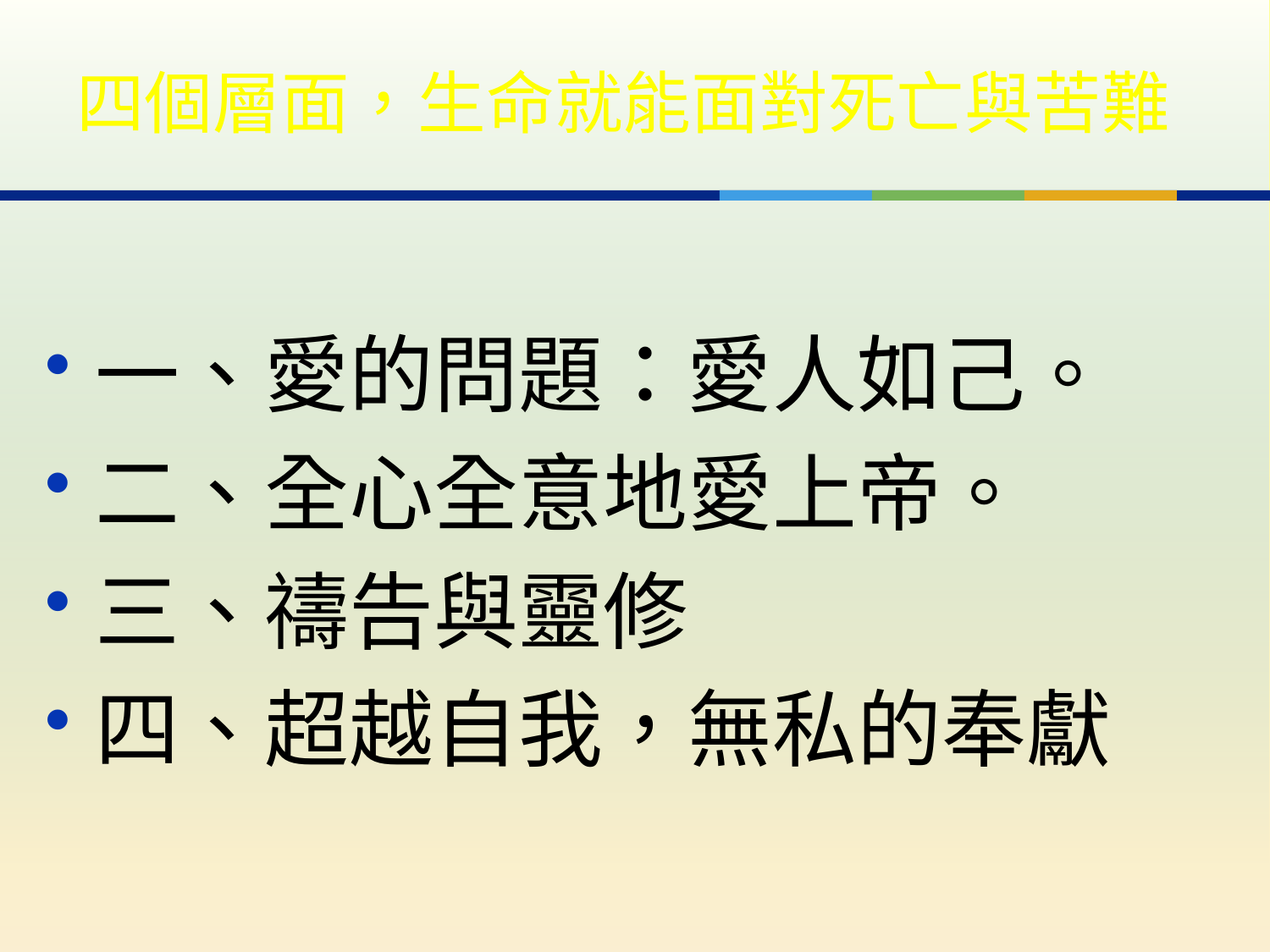

# 四個層面，生命就能面對死亡與苦難
一、愛的問題：愛人如己。
二、全心全意地愛上帝。
三、禱告與靈修
四、超越自我，無私的奉獻